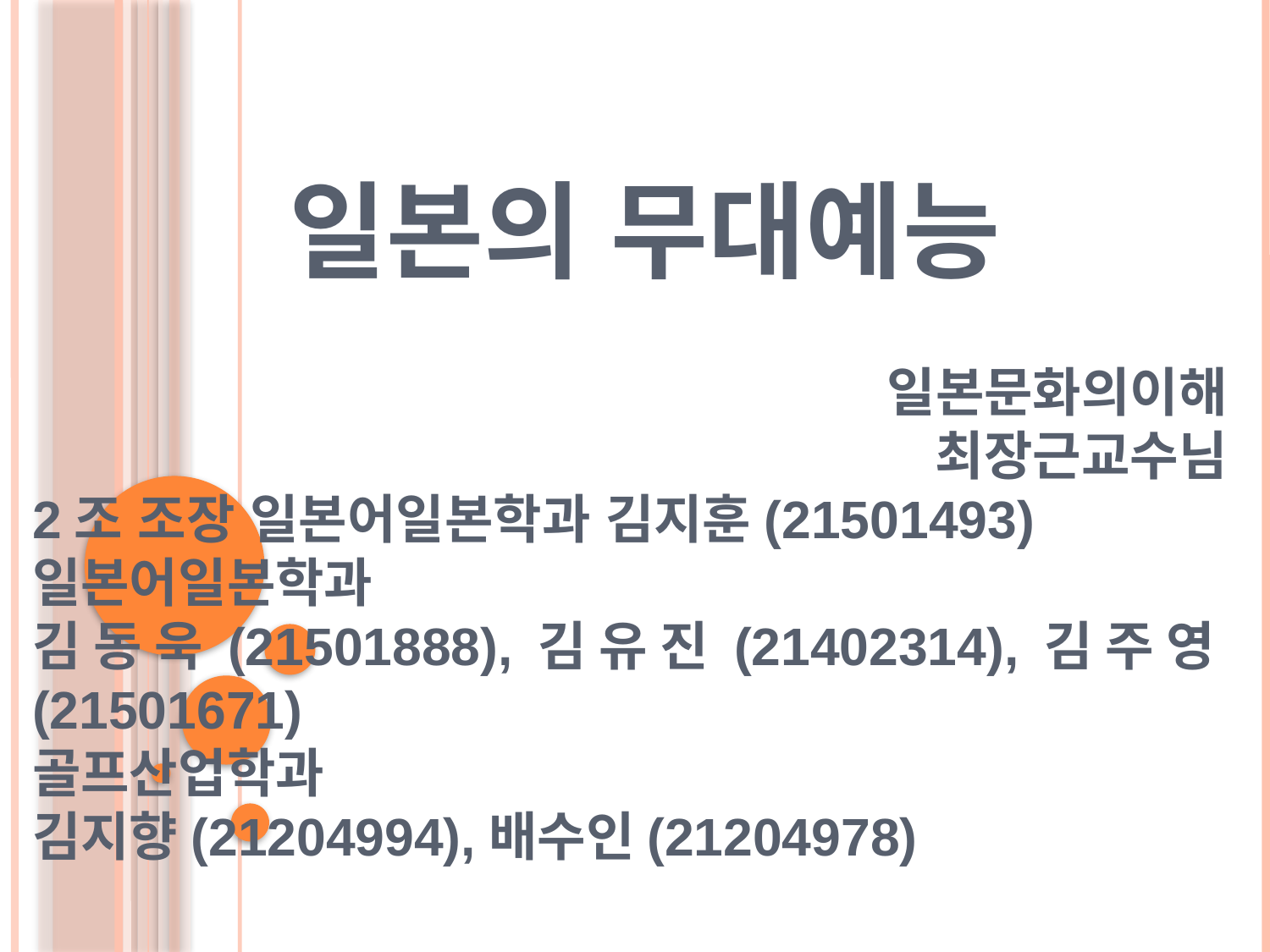

# 일본의 무대예능
일본문화의이해
최장근교수님
2조 조장 일본어일본학과 김지훈(21501493)
일본어일본학과
김동욱(21501888),김유진(21402314),김주영(21501671)
골프산업학과
김지향(21204994),배수인(21204978)